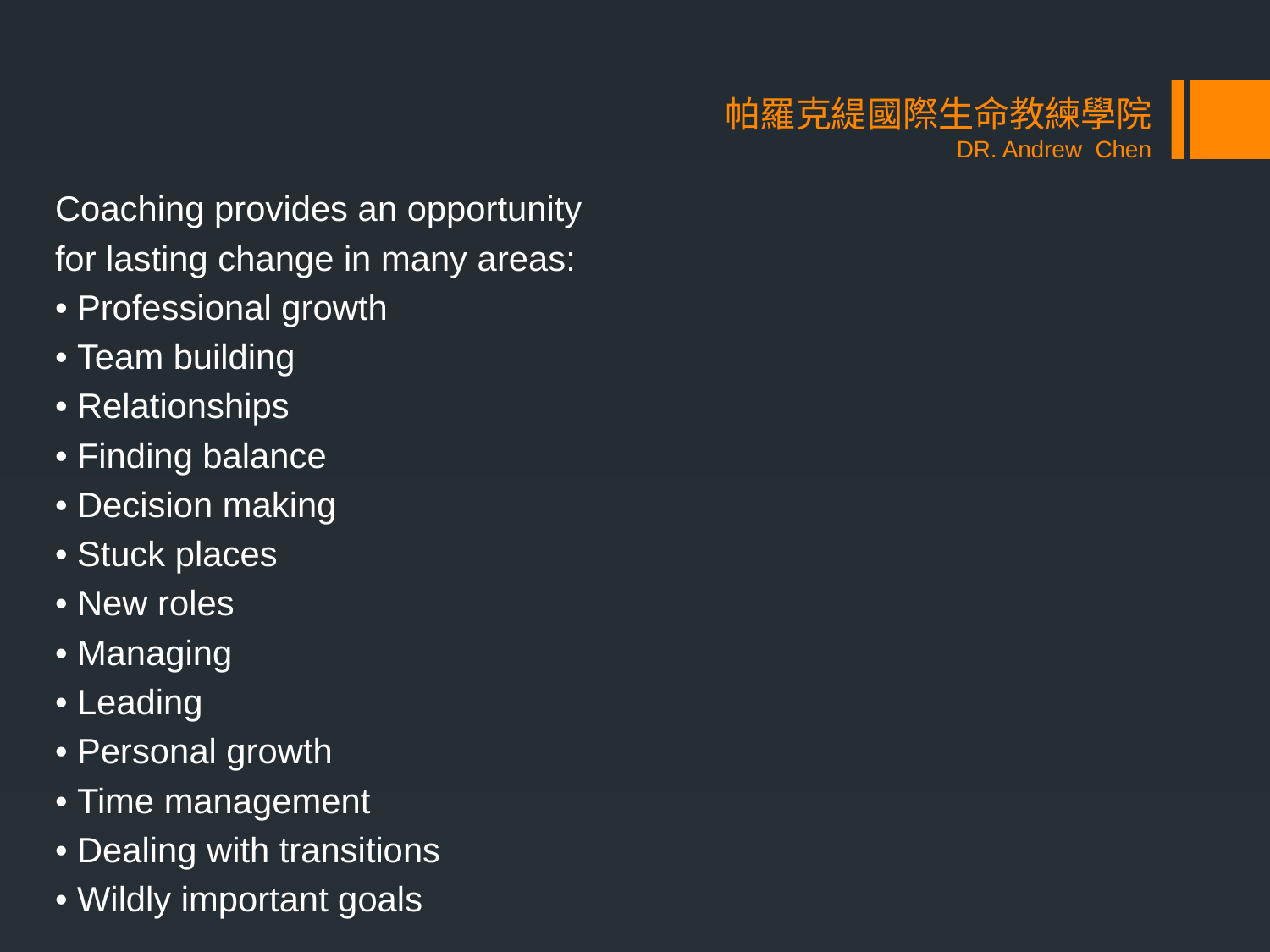

# 帕羅克緹國際生命教練學院 DR. Andrew  Chen
Coaching provides an opportunity
for lasting change in many areas:
• Professional growth
• Team building
• Relationships
• Finding balance
• Decision making
• Stuck places
• New roles
• Managing
• Leading
• Personal growth
• Time management
• Dealing with transitions
• Wildly important goals